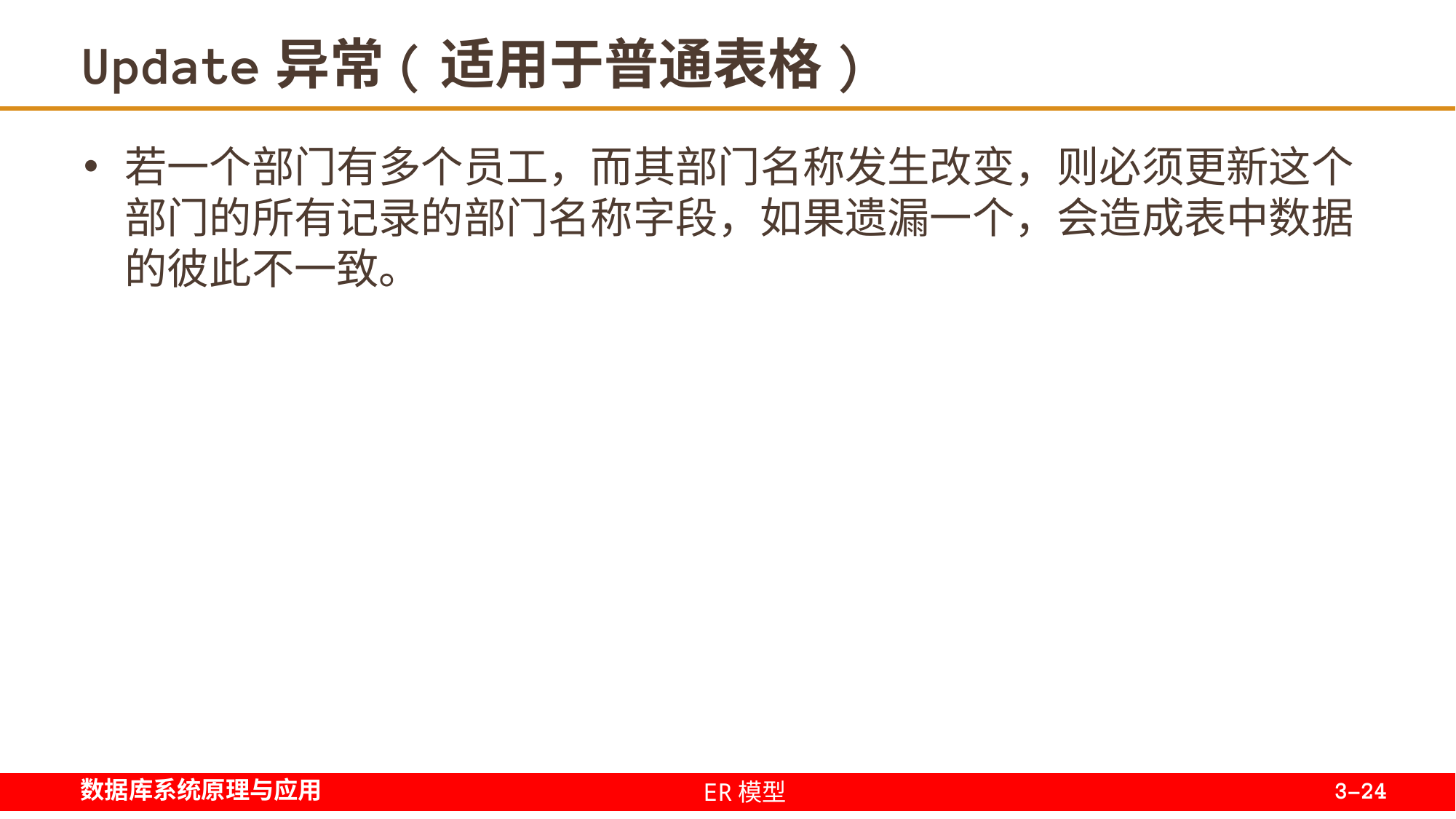

# Update异常(适用于普通表格)
若一个部门有多个员工，而其部门名称发生改变，则必须更新这个部门的所有记录的部门名称字段，如果遗漏一个，会造成表中数据的彼此不一致。